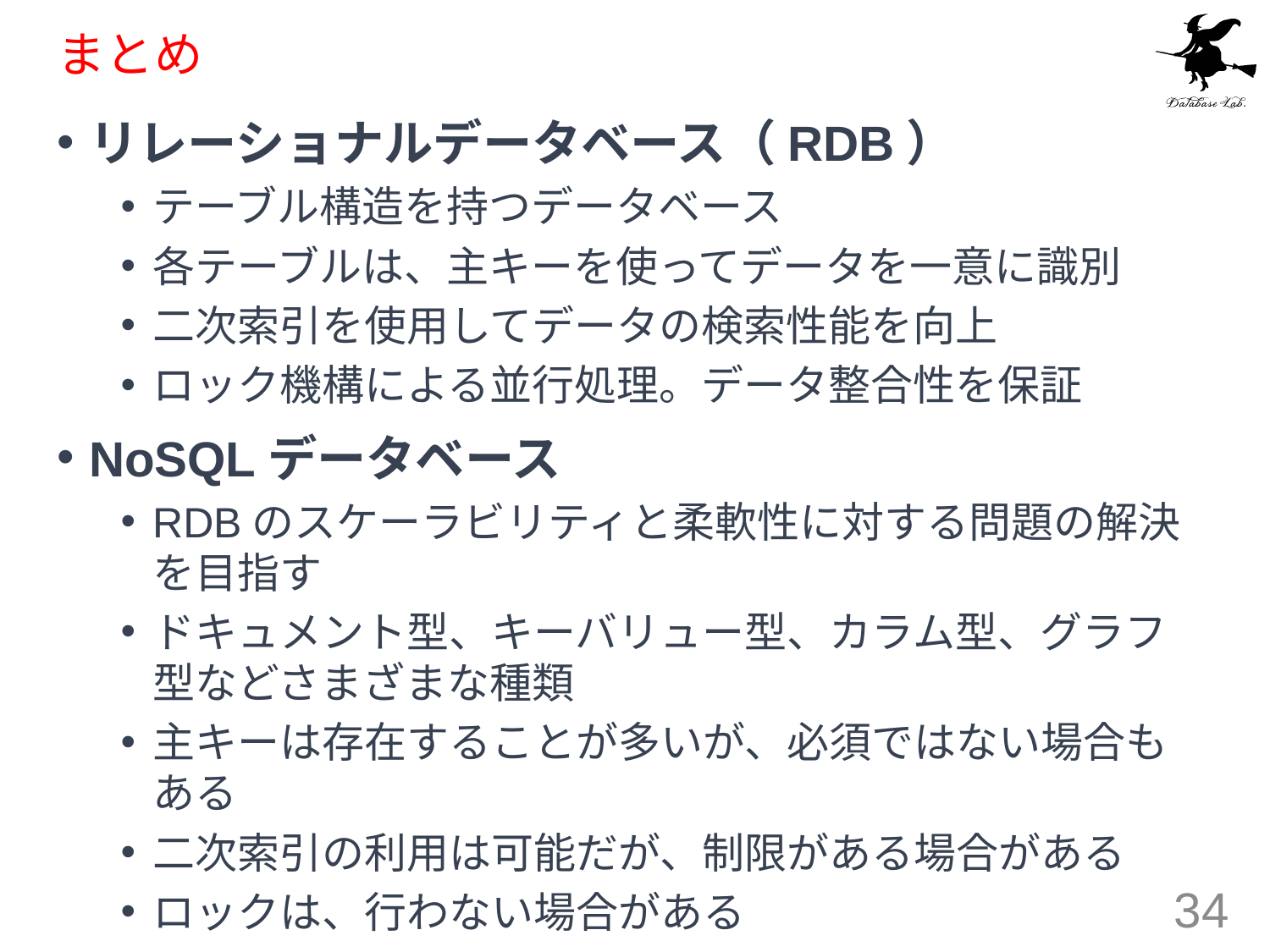

# まとめ
リレーショナルデータベース（RDB）
テーブル構造を持つデータベース
各テーブルは、主キーを使ってデータを一意に識別
二次索引を使用してデータの検索性能を向上
ロック機構による並行処理。データ整合性を保証
NoSQLデータベース
RDBのスケーラビリティと柔軟性に対する問題の解決を目指す
ドキュメント型、キーバリュー型、カラム型、グラフ型などさまざまな種類
主キーは存在することが多いが、必須ではない場合もある
二次索引の利用は可能だが、制限がある場合がある
ロックは、行わない場合がある

34